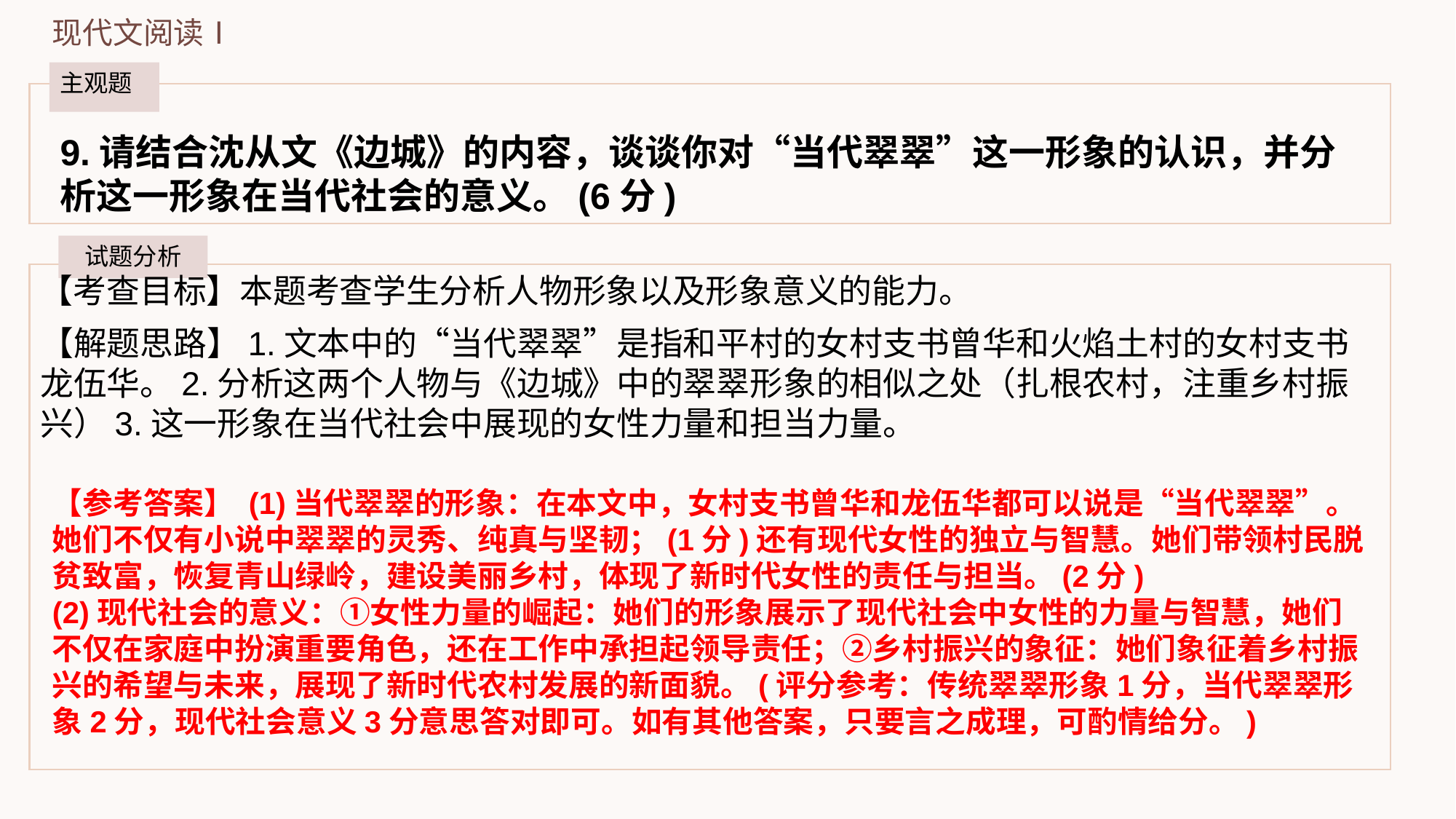

现代文阅读Ⅰ
主观题

9.请结合沈从文《边城》的内容，谈谈你对“当代翠翠”这一形象的认识，并分析这一形象在当代社会的意义。(6分)
试题分析
【考查目标】本题考查学生分析人物形象以及形象意义的能力。

【解题思路】1.文本中的“当代翠翠”是指和平村的女村支书曾华和火焰土村的女村支书龙伍华。2.分析这两个人物与《边城》中的翠翠形象的相似之处（扎根农村，注重乡村振兴）3.这一形象在当代社会中展现的女性力量和担当力量。

【参考答案】 (1)当代翠翠的形象：在本文中，女村支书曾华和龙伍华都可以说是“当代翠翠”。她们不仅有小说中翠翠的灵秀、纯真与坚韧；(1分)还有现代女性的独立与智慧。她们带领村民脱贫致富，恢复青山绿岭，建设美丽乡村，体现了新时代女性的责任与担当。(2分)
(2)现代社会的意义：①女性力量的崛起：她们的形象展示了现代社会中女性的力量与智慧，她们不仅在家庭中扮演重要角色，还在工作中承担起领导责任；②乡村振兴的象征：她们象征着乡村振兴的希望与未来，展现了新时代农村发展的新面貌。(评分参考：传统翠翠形象1分，当代翠翠形象2分，现代社会意义3分意思答对即可。如有其他答案，只要言之成理，可酌情给分。)